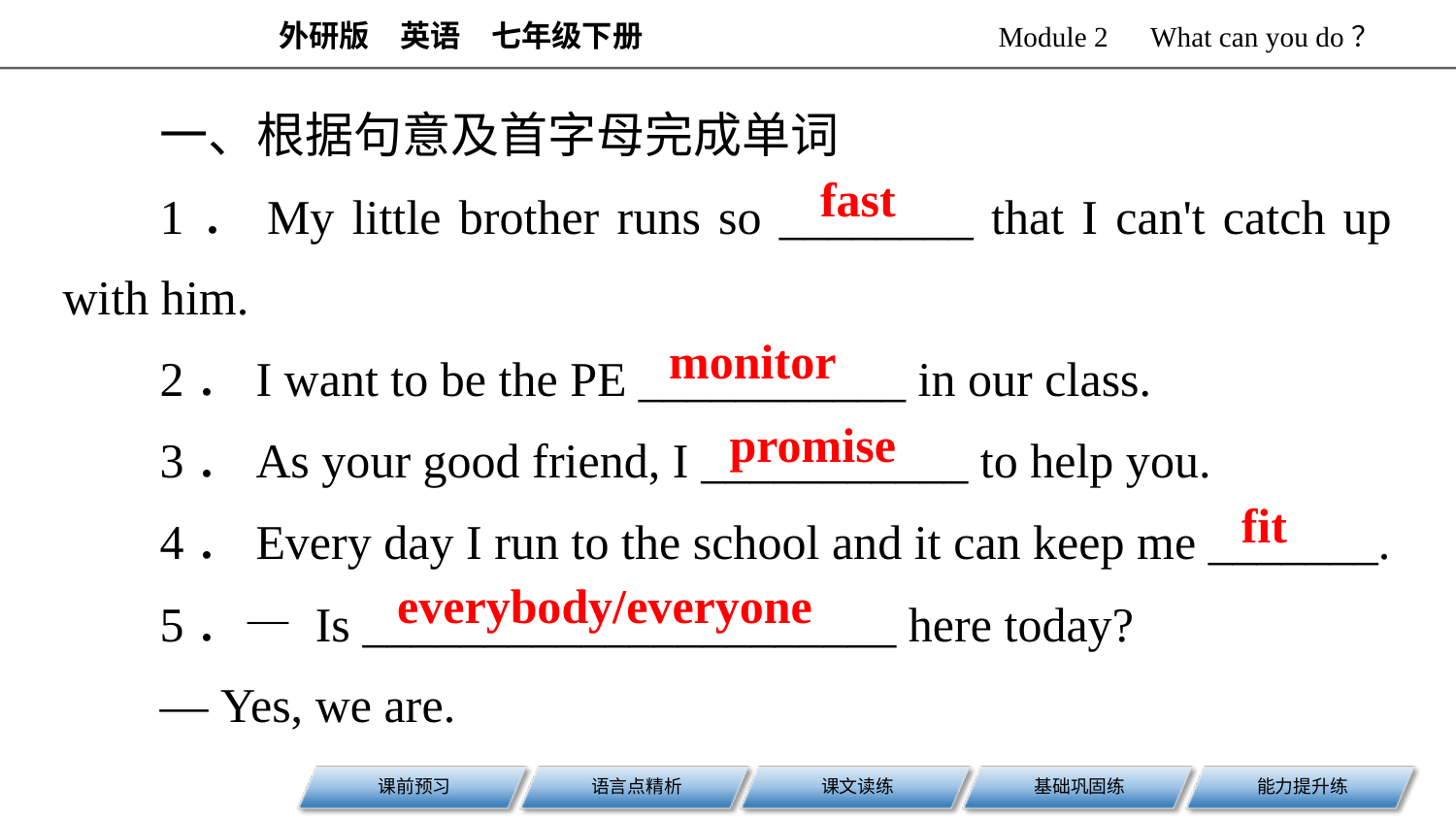

一、根据句意及首字母完成单词
1．My little brother runs so ________ that I can't catch up with him.
2．I want to be the PE ___________ in our class.
3．As your good friend, I ___________ to help you.
4．Every day I run to the school and it can keep me _______.
5．— Is ______________________ here today?
— Yes, we are.
fast
monitor
promise
fit
everybody/everyone